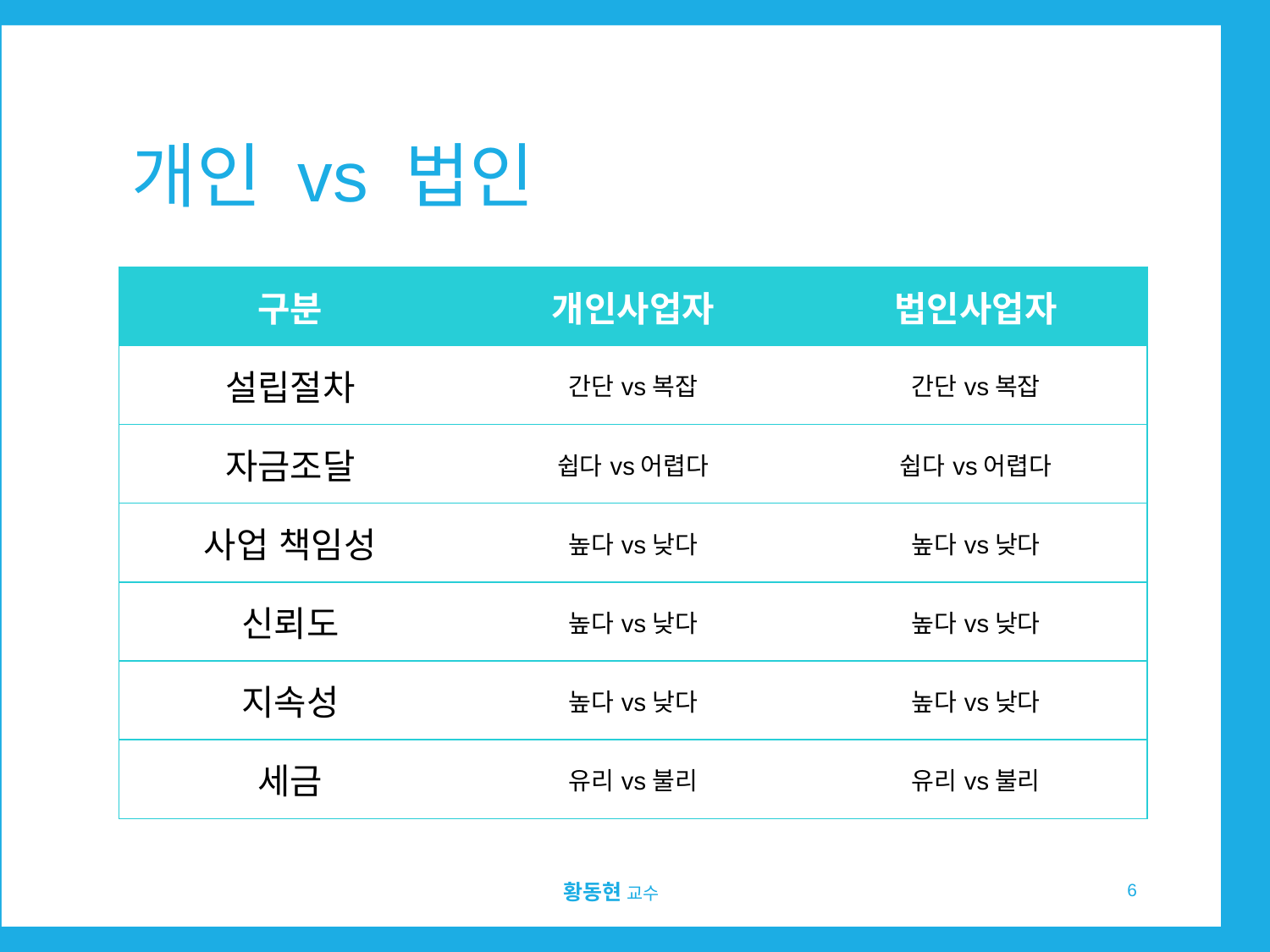

# 개인 vs 법인
| 구분 | 개인사업자 | 법인사업자 |
| --- | --- | --- |
| 설립절차 | 간단vs복잡 | 간단vs복잡 |
| 자금조달 | 쉽다vs어렵다 | 쉽다vs어렵다 |
| 사업 책임성 | 높다vs낮다 | 높다vs낮다 |
| 신뢰도 | 높다vs낮다 | 높다vs낮다 |
| 지속성 | 높다vs낮다 | 높다vs낮다 |
| 세금 | 유리vs불리 | 유리vs불리 |
6